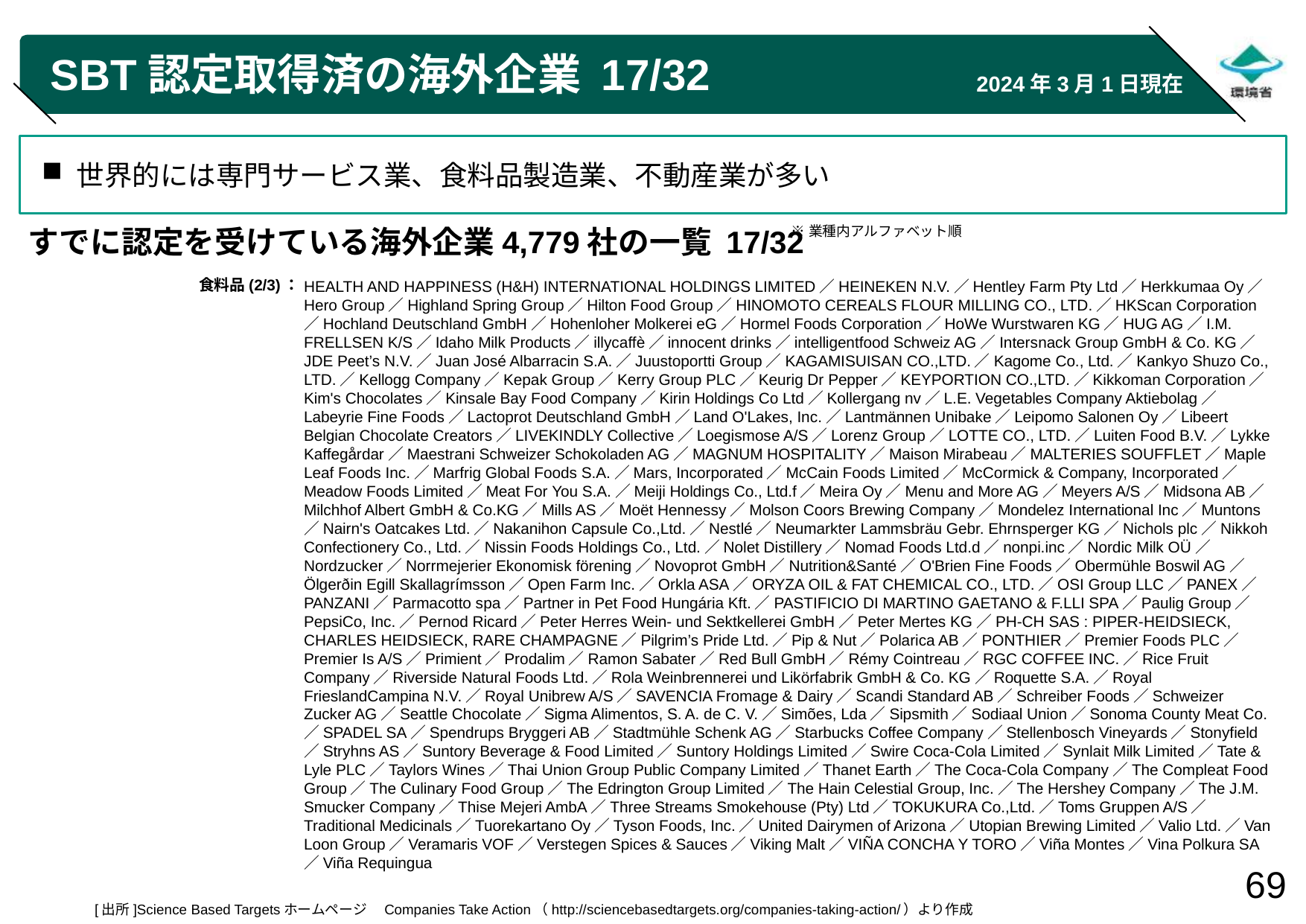

# SBT認定取得済の海外企業 17/32
2024年3月1日現在
世界的には専門サービス業、食料品製造業、不動産業が多い
※業種内アルファベット順
すでに認定を受けている海外企業4,779社の一覧 17/32
食料品(2/3)：

HEALTH AND HAPPINESS (H&H) INTERNATIONAL HOLDINGS LIMITED／HEINEKEN N.V.／Hentley Farm Pty Ltd／Herkkumaa Oy／Hero Group／Highland Spring Group／Hilton Food Group／HINOMOTO CEREALS FLOUR MILLING CO., LTD.／HKScan Corporation／Hochland Deutschland GmbH／Hohenloher Molkerei eG／Hormel Foods Corporation／HoWe Wurstwaren KG／HUG AG／I.M. FRELLSEN K/S／Idaho Milk Products／illycaffè／innocent drinks／intelligentfood Schweiz AG／Intersnack Group GmbH & Co. KG／JDE Peet’s N.V.／Juan José Albarracin S.A.／Juustoportti Group／KAGAMISUISAN CO.,LTD.／Kagome Co., Ltd.／Kankyo Shuzo Co., LTD.／Kellogg Company／Kepak Group／Kerry Group PLC／Keurig Dr Pepper／KEYPORTION CO.,LTD.／Kikkoman Corporation／Kim's Chocolates／Kinsale Bay Food Company／Kirin Holdings Co Ltd／Kollergang nv／L.E. Vegetables Company Aktiebolag／Labeyrie Fine Foods／Lactoprot Deutschland GmbH／Land O'Lakes, Inc.／Lantmännen Unibake／Leipomo Salonen Oy／Libeert Belgian Chocolate Creators／LIVEKINDLY Collective／Loegismose A/S／Lorenz Group／LOTTE CO., LTD.／Luiten Food B.V.／Lykke Kaffegårdar／Maestrani Schweizer Schokoladen AG／MAGNUM HOSPITALITY／Maison Mirabeau／MALTERIES SOUFFLET／Maple Leaf Foods Inc.／Marfrig Global Foods S.A.／Mars, Incorporated／McCain Foods Limited／McCormick & Company, Incorporated／Meadow Foods Limited／Meat For You S.A.／Meiji Holdings Co., Ltd.f／Meira Oy／Menu and More AG／Meyers A/S／Midsona AB／Milchhof Albert GmbH & Co.KG／Mills AS／Moët Hennessy／Molson Coors Brewing Company／Mondelez International Inc／Muntons／Nairn's Oatcakes Ltd.／Nakanihon Capsule Co.,Ltd.／Nestlé／Neumarkter Lammsbräu Gebr. Ehrnsperger KG／Nichols plc／Nikkoh Confectionery Co., Ltd.／Nissin Foods Holdings Co., Ltd.／Nolet Distillery／Nomad Foods Ltd.d／nonpi.inc／Nordic Milk OÜ／Nordzucker／Norrmejerier Ekonomisk förening／Novoprot GmbH／Nutrition&Santé／O'Brien Fine Foods／Obermühle Boswil AG／Ölgerðin Egill Skallagrímsson／Open Farm Inc.／Orkla ASA／ORYZA OIL & FAT CHEMICAL CO., LTD.／OSI Group LLC／PANEX／PANZANI／Parmacotto spa／Partner in Pet Food Hungária Kft.／PASTIFICIO DI MARTINO GAETANO & F.LLI SPA／Paulig Group／PepsiCo, Inc.／Pernod Ricard／Peter Herres Wein- und Sektkellerei GmbH／Peter Mertes KG／PH-CH SAS : PIPER-HEIDSIECK, CHARLES HEIDSIECK, RARE CHAMPAGNE／Pilgrim’s Pride Ltd.／Pip & Nut／Polarica AB／PONTHIER／Premier Foods PLC／Premier Is A/S／Primient／Prodalim／Ramon Sabater／Red Bull GmbH／Rémy Cointreau／RGC COFFEE INC.／Rice Fruit Company／Riverside Natural Foods Ltd.／Rola Weinbrennerei und Likörfabrik GmbH & Co. KG／Roquette S.A.／Royal FrieslandCampina N.V.／Royal Unibrew A/S／SAVENCIA Fromage & Dairy／Scandi Standard AB／Schreiber Foods／Schweizer Zucker AG／Seattle Chocolate／Sigma Alimentos, S. A. de C. V.／Simões, Lda／Sipsmith／Sodiaal Union／Sonoma County Meat Co.／SPADEL SA／Spendrups Bryggeri AB／Stadtmühle Schenk AG／Starbucks Coffee Company／Stellenbosch Vineyards／Stonyfield／Stryhns AS／Suntory Beverage & Food Limited／Suntory Holdings Limited／Swire Coca-Cola Limited／Synlait Milk Limited／Tate & Lyle PLC／Taylors Wines／Thai Union Group Public Company Limited／Thanet Earth／The Coca-Cola Company／The Compleat Food Group／The Culinary Food Group／The Edrington Group Limited／The Hain Celestial Group, Inc.／The Hershey Company／The J.M. Smucker Company／Thise Mejeri AmbA／Three Streams Smokehouse (Pty) Ltd／TOKUKURA Co.,Ltd.／Toms Gruppen A/S／Traditional Medicinals／Tuorekartano Oy／Tyson Foods, Inc.／United Dairymen of Arizona／Utopian Brewing Limited／Valio Ltd.／Van Loon Group／Veramaris VOF／Verstegen Spices & Sauces／Viking Malt／VIÑA CONCHA Y TORO／Viña Montes／Vina Polkura SA／Viña Requingua
[出所]Science Based Targetsホームページ　Companies Take Action（http://sciencebasedtargets.org/companies-taking-action/）より作成